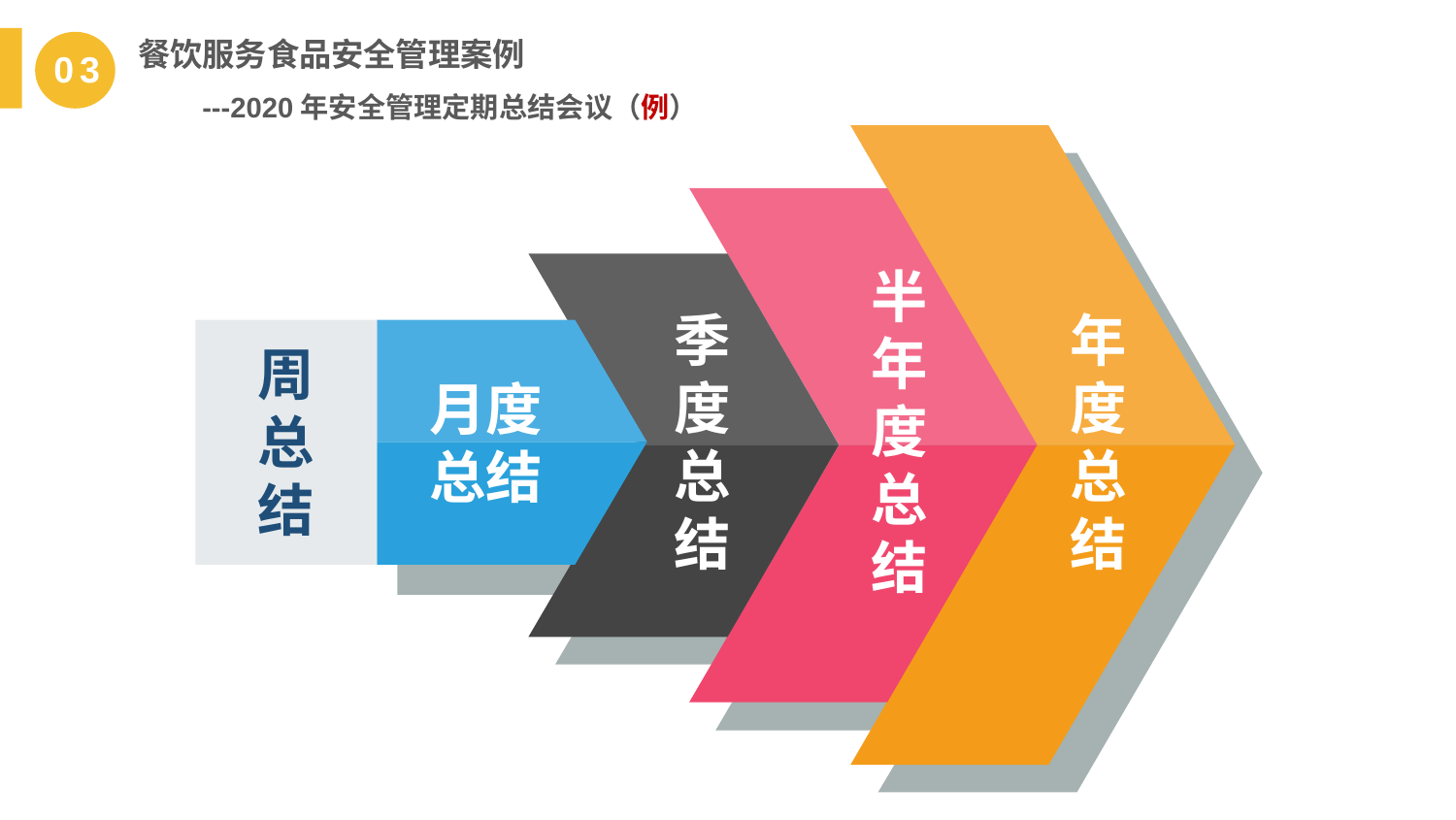

餐饮服务食品安全管理案例
        ---2020年安全管理定期总结会议（例）

03

半年度总结
季度总结
年度总结

周总结

月度总结